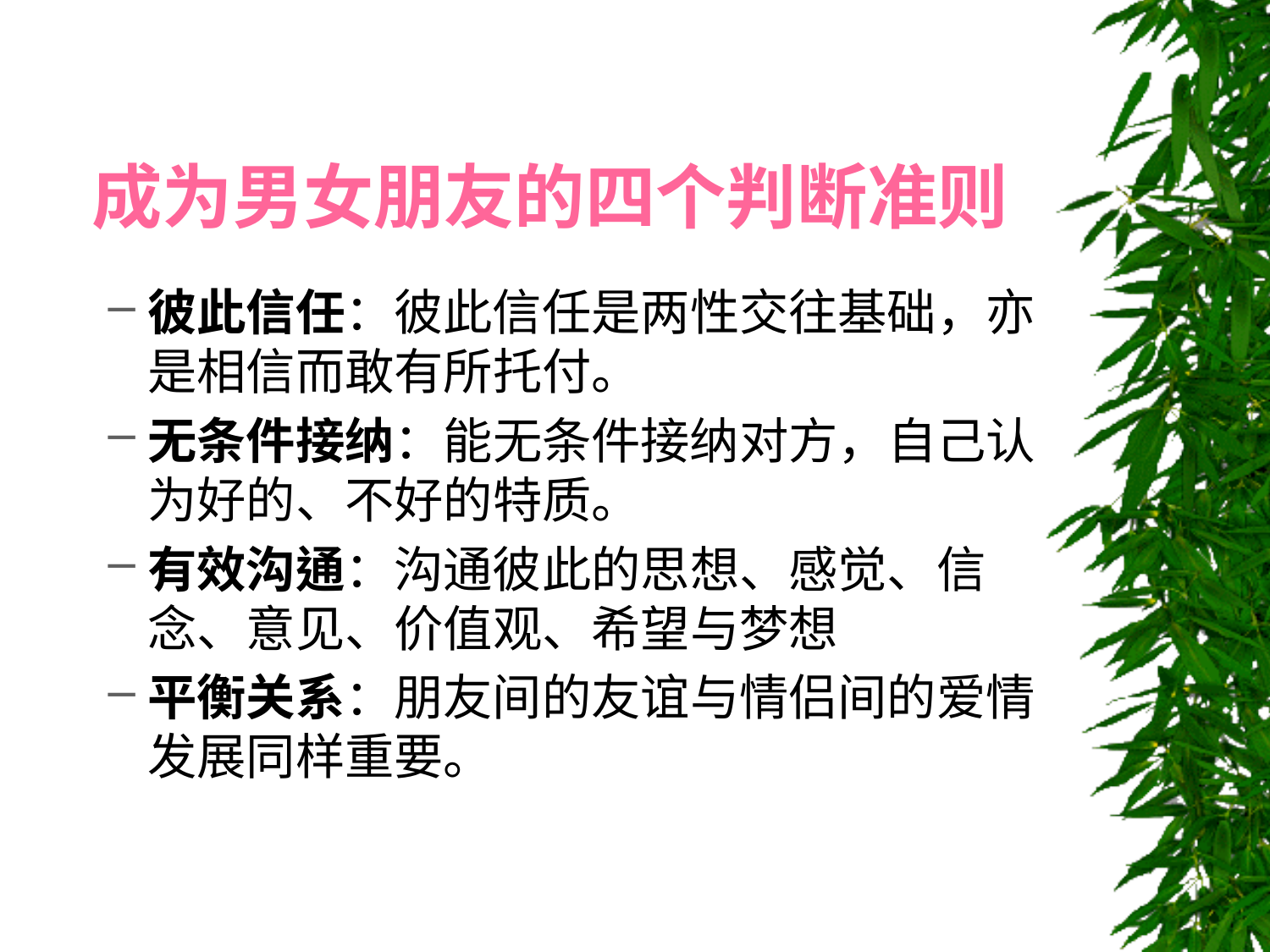

# 成为男女朋友的四个判断准则
彼此信任：彼此信任是两性交往基础，亦是相信而敢有所托付。
无条件接纳：能无条件接纳对方，自己认为好的、不好的特质。
有效沟通：沟通彼此的思想、感觉、信念、意见、价值观、希望与梦想
平衡关系：朋友间的友谊与情侣间的爱情发展同样重要。